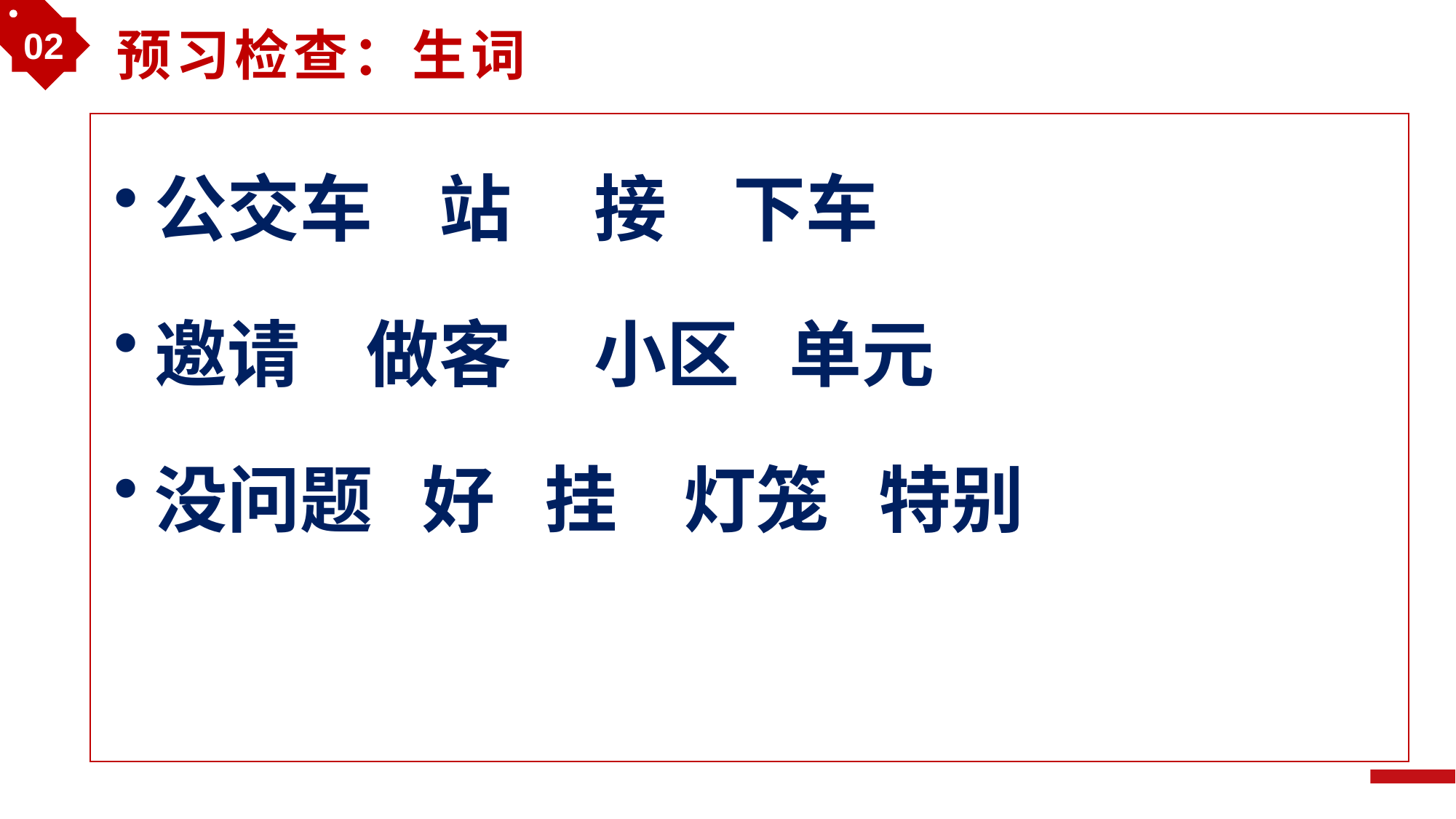

02
预习检查：生词

公交车    站     接    下车
邀请    做客     小区   单元
没问题   好   挂    灯笼   特别